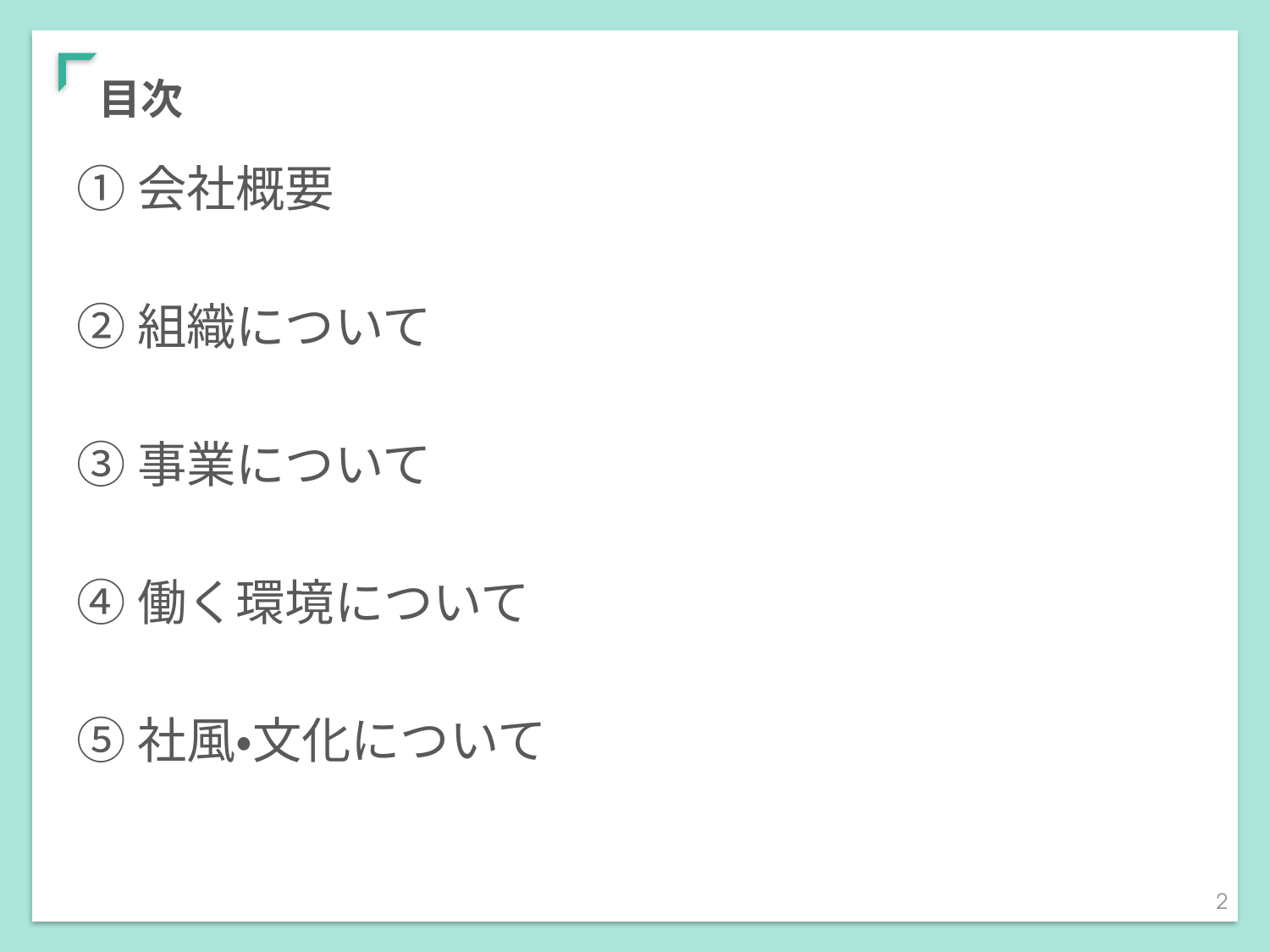

# 目次
①会社概要

②組織について

③事業について

④働く環境について

⑤社風・文化について
2